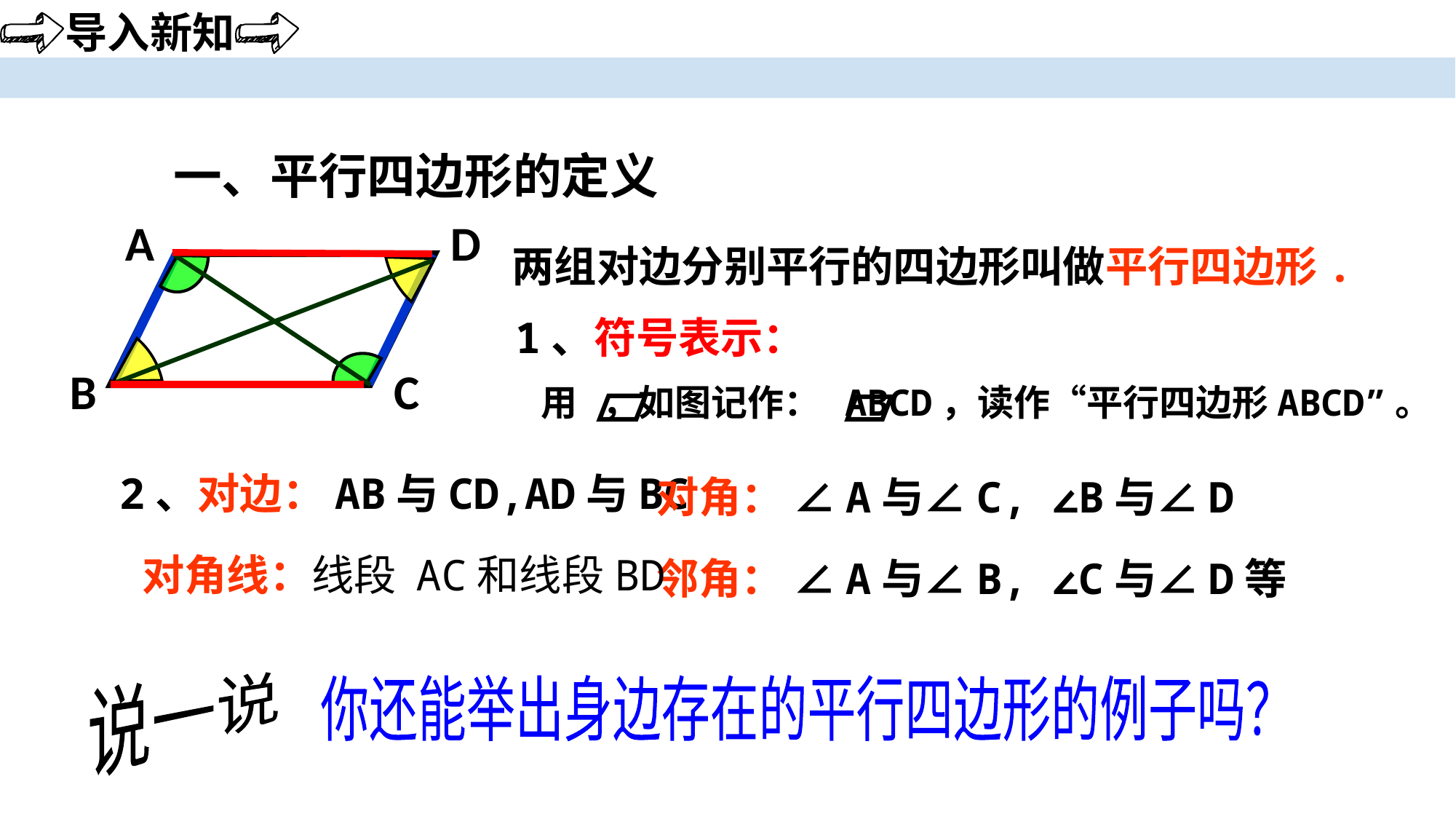

导入新知

一、平行四边形的定义

A
D

两组对边分别平行的四边形叫做平行四边形.

1、符号表示：
  用   ，如图记作：  ABCD，读作“平行四边形ABCD”。

C
B
2、对边：AB与CD,AD与BC

对角： ∠A与∠C, ∠B与∠D
对角线：线段 AC和线段BD
邻角： ∠A与∠B, ∠C与∠D等
说一说
你还能举出身边存在的平行四边形的例子吗？